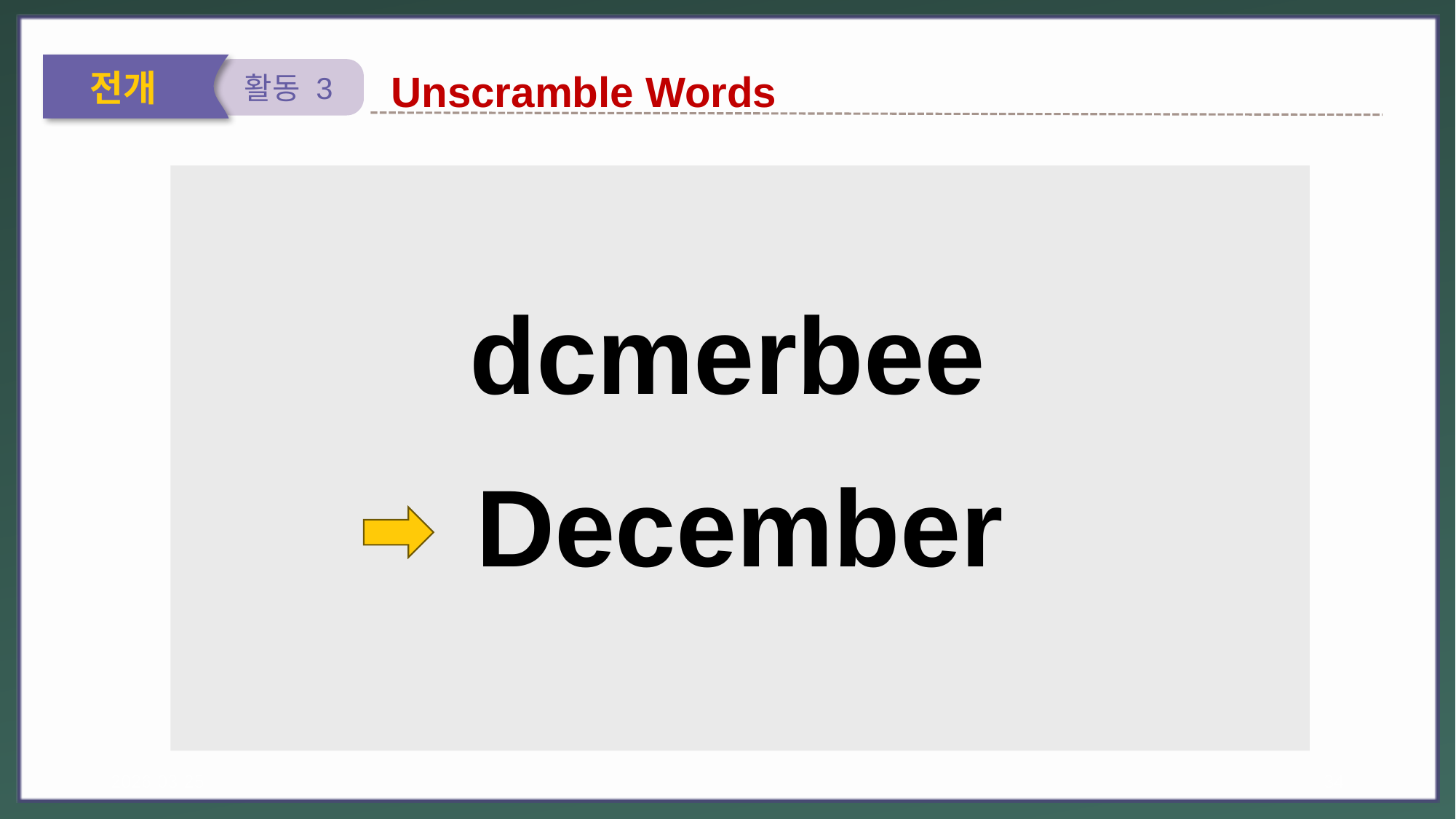

전개

활동 3
Unscramble Words

dcmerbee
December